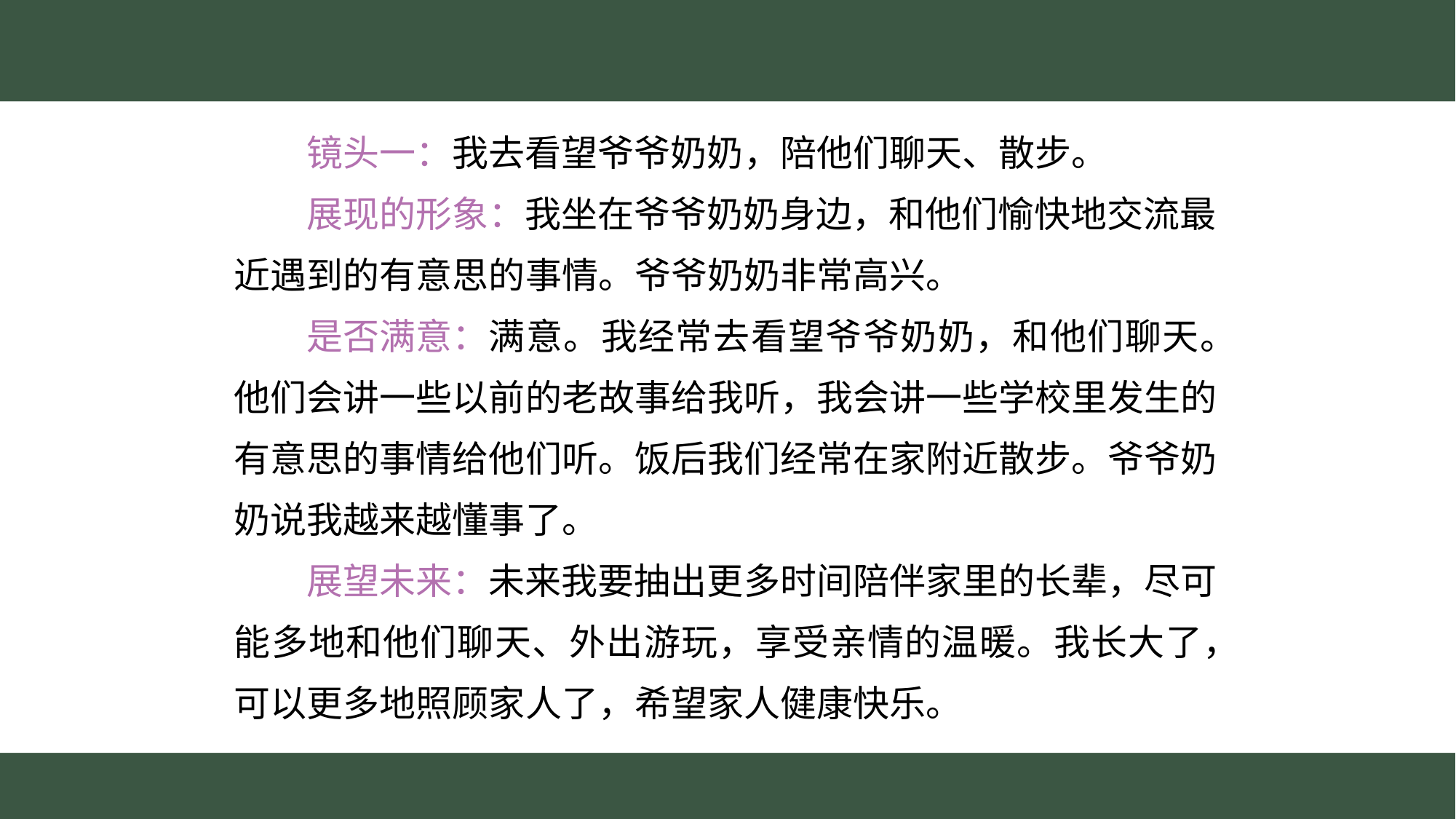

镜头一：我去看望爷爷奶奶，陪他们聊天、散步。
　　展现的形象：我坐在爷爷奶奶身边，和他们愉快地交流最
近遇到的有意思的事情。爷爷奶奶非常高兴。
　　是否满意：满意。我经常去看望爷爷奶奶，和他们聊天。
他们会讲一些以前的老故事给我听，我会讲一些学校里发生的
有意思的事情给他们听。饭后我们经常在家附近散步。爷爷奶
奶说我越来越懂事了。
　　展望未来：未来我要抽出更多时间陪伴家里的长辈，尽可
能多地和他们聊天、外出游玩，享受亲情的温暖。我长大了，
可以更多地照顾家人了，希望家人健康快乐。